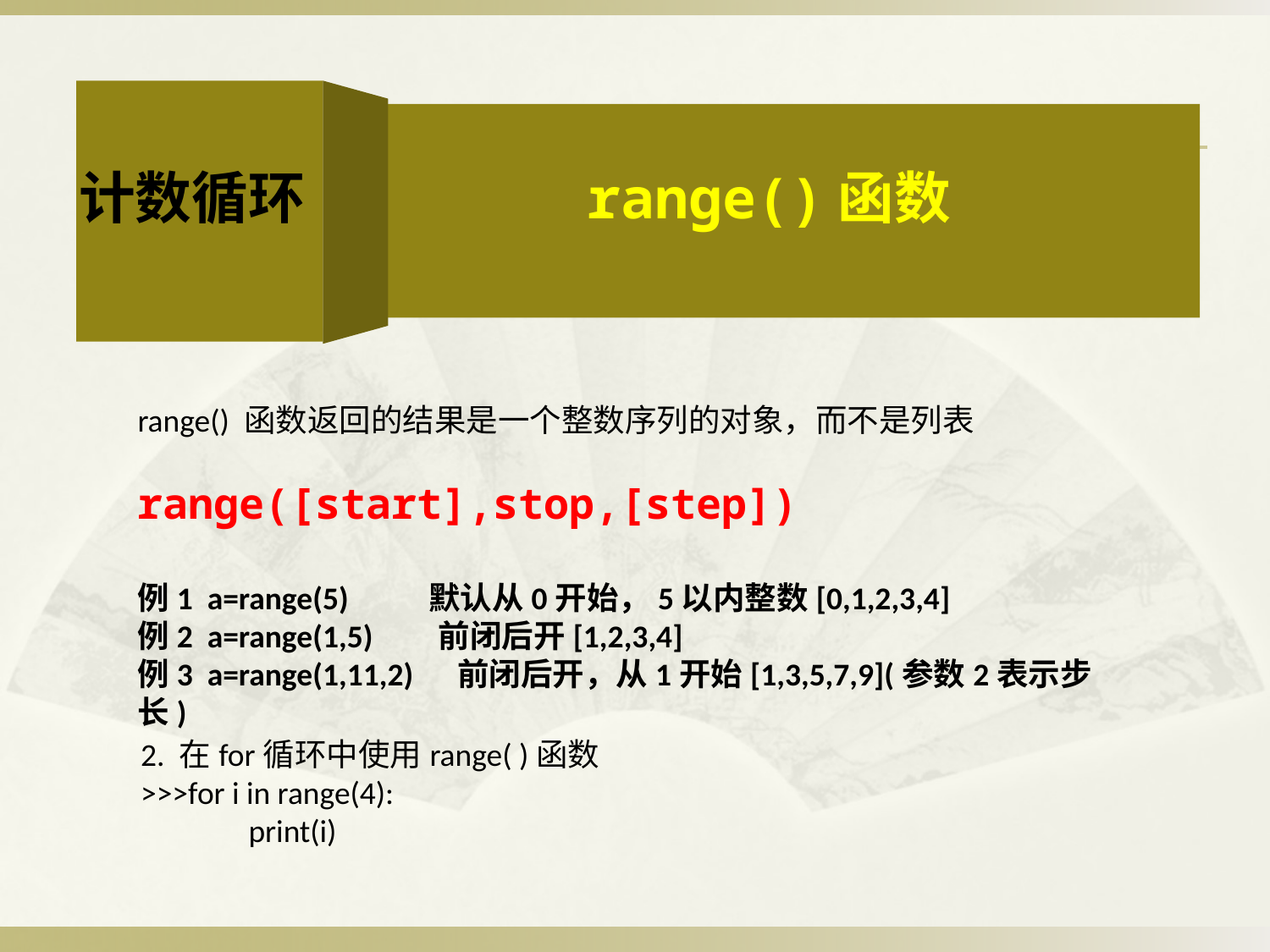

计数循环
range()函数

range() 函数返回的结果是一个整数序列的对象，而不是列表

range([start],stop,[step])

例1  a=range(5)          默认从0开始，5以内整数[0,1,2,3,4]
例2  a=range(1,5)        前闭后开[1,2,3,4]
例3  a=range(1,11,2)     前闭后开，从1开始[1,3,5,7,9](参数2表示步长)

2. 在for循环中使用range( )函数
>>>for i in range(4):
               print(i)